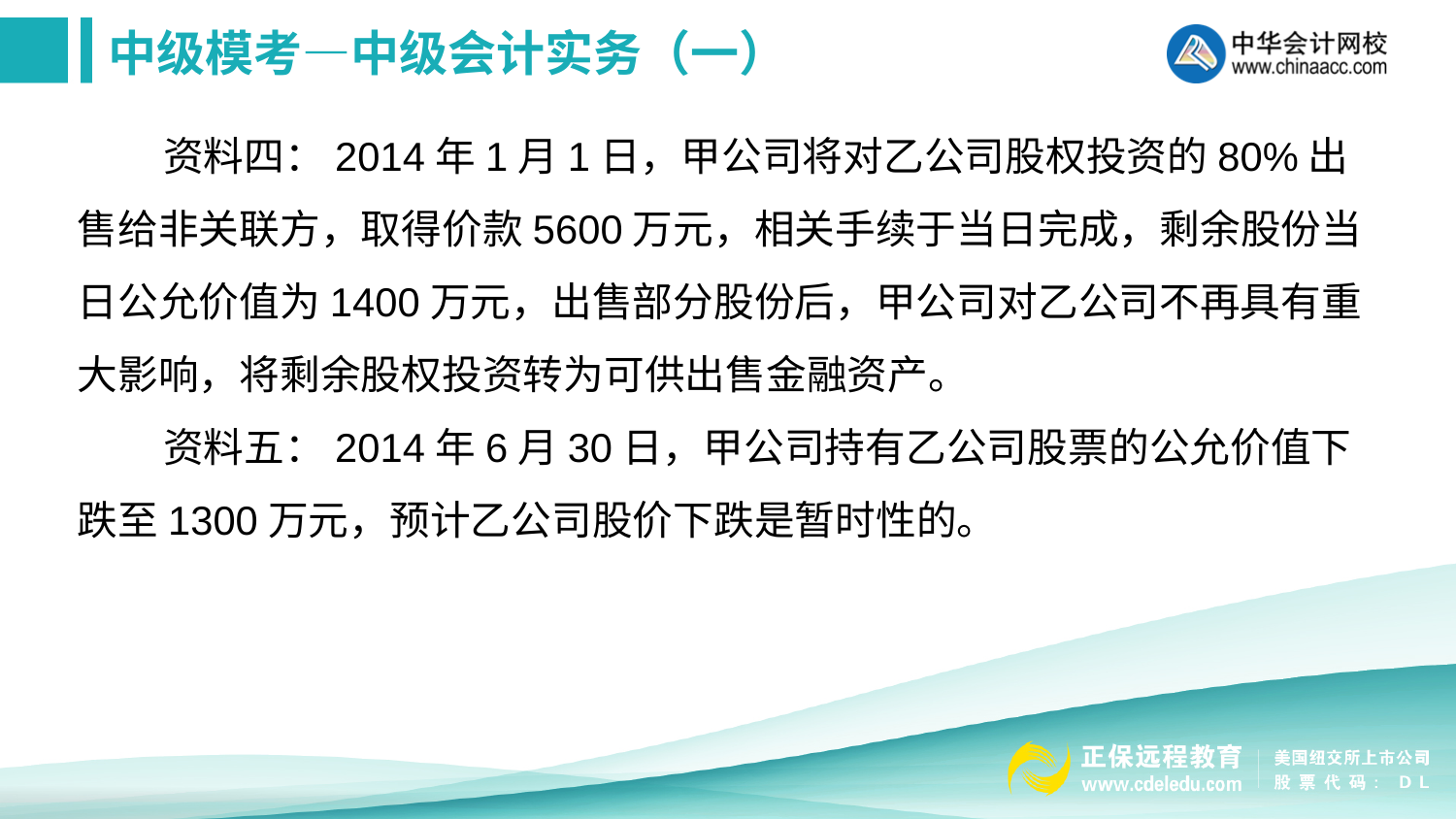

资料四：2014年1月1日，甲公司将对乙公司股权投资的80%出售给非关联方，取得价款5600万元，相关手续于当日完成，剩余股份当日公允价值为1400万元，出售部分股份后，甲公司对乙公司不再具有重大影响，将剩余股权投资转为可供出售金融资产。
资料五：2014年6月30日，甲公司持有乙公司股票的公允价值下跌至1300万元，预计乙公司股价下跌是暂时性的。